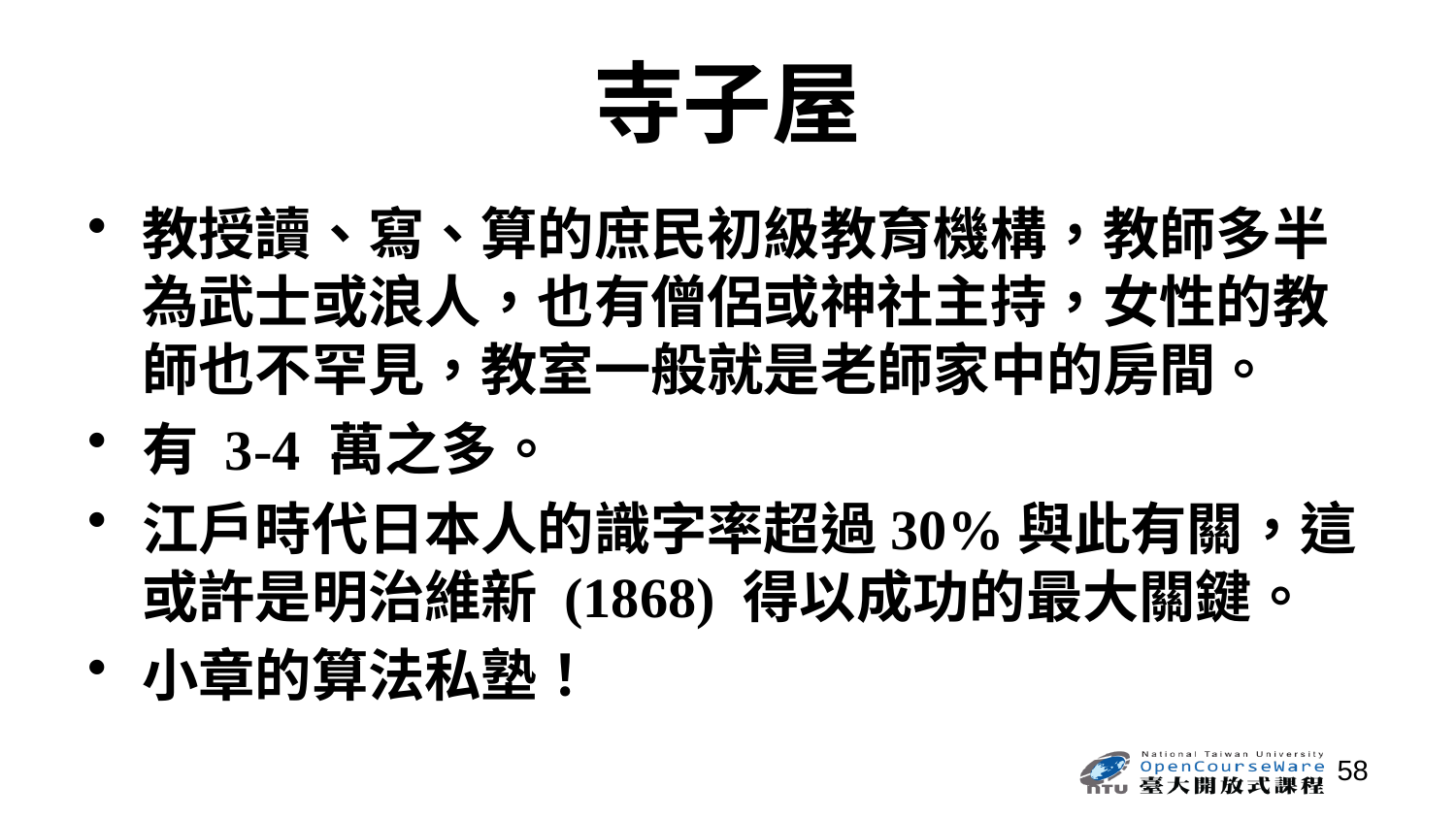

# 寺子屋
教授讀、寫、算的庶民初級教育機構，教師多半為武士或浪人，也有僧侶或神社主持，女性的教師也不罕見，教室一般就是老師家中的房間。
有 3-4 萬之多。
江戶時代日本人的識字率超過30%與此有關，這或許是明治維新 (1868) 得以成功的最大關鍵。
小章的算法私塾！
58